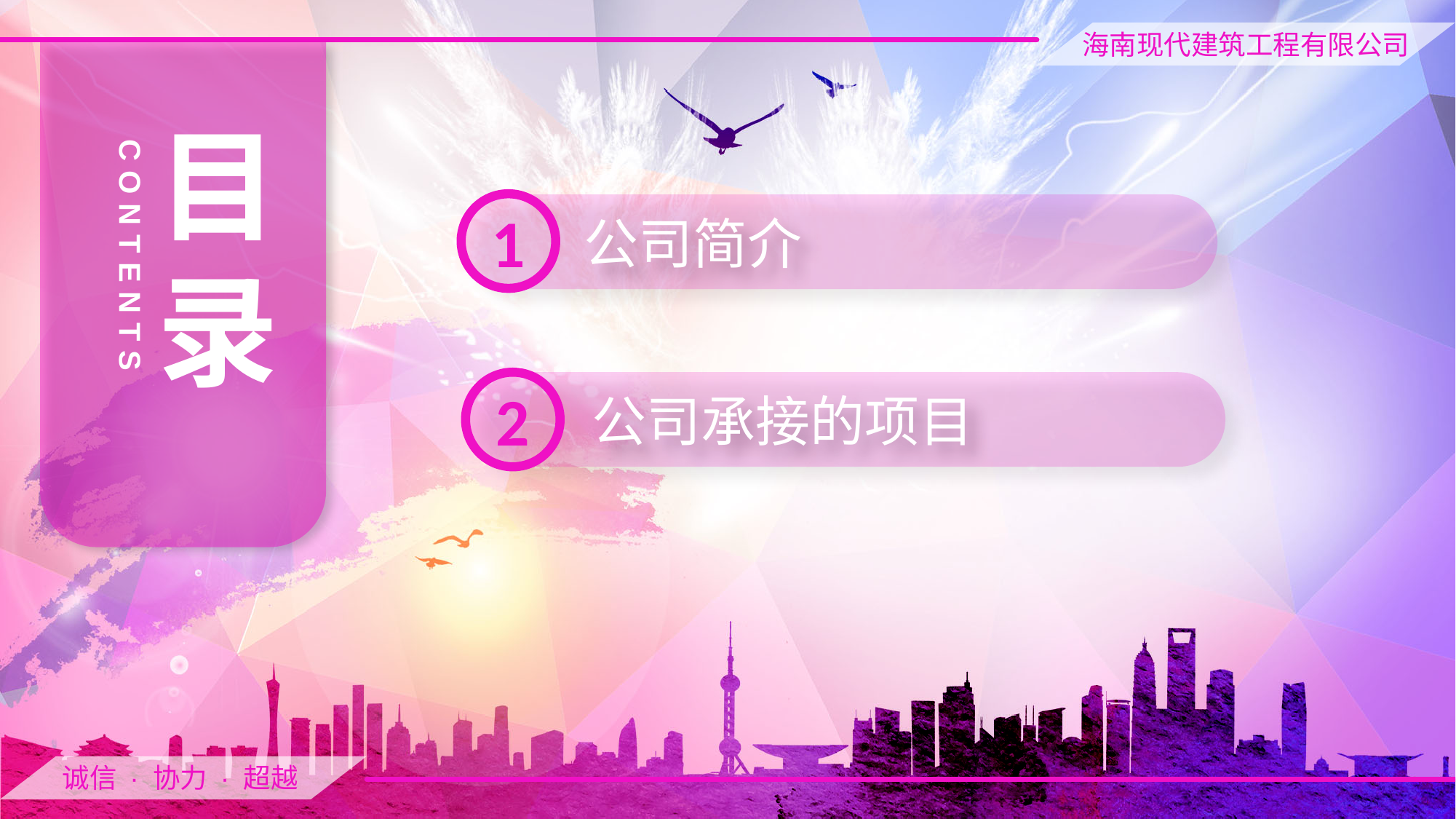

目
录
CONTENTS
1
       公司简介
2
       公司承接的项目